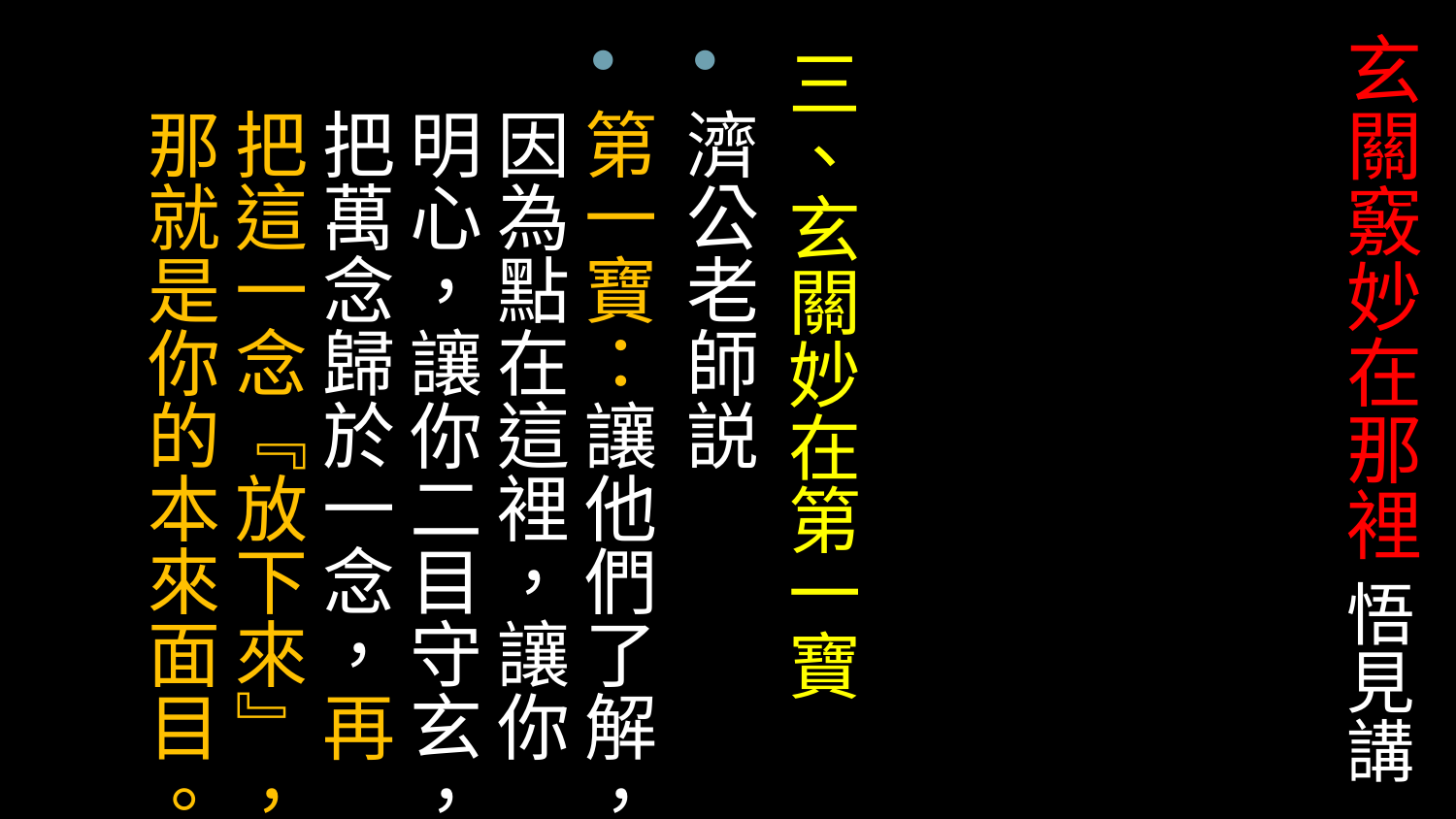

# 玄關竅妙在那裡 悟見講
三、玄關妙在第一寶
濟公老師説
第一寶：讓他們了解，因為點在這裡，讓你明心，讓你二目守玄，把萬念歸於一念，再把這一念『放下來』，那就是你的本來面目。